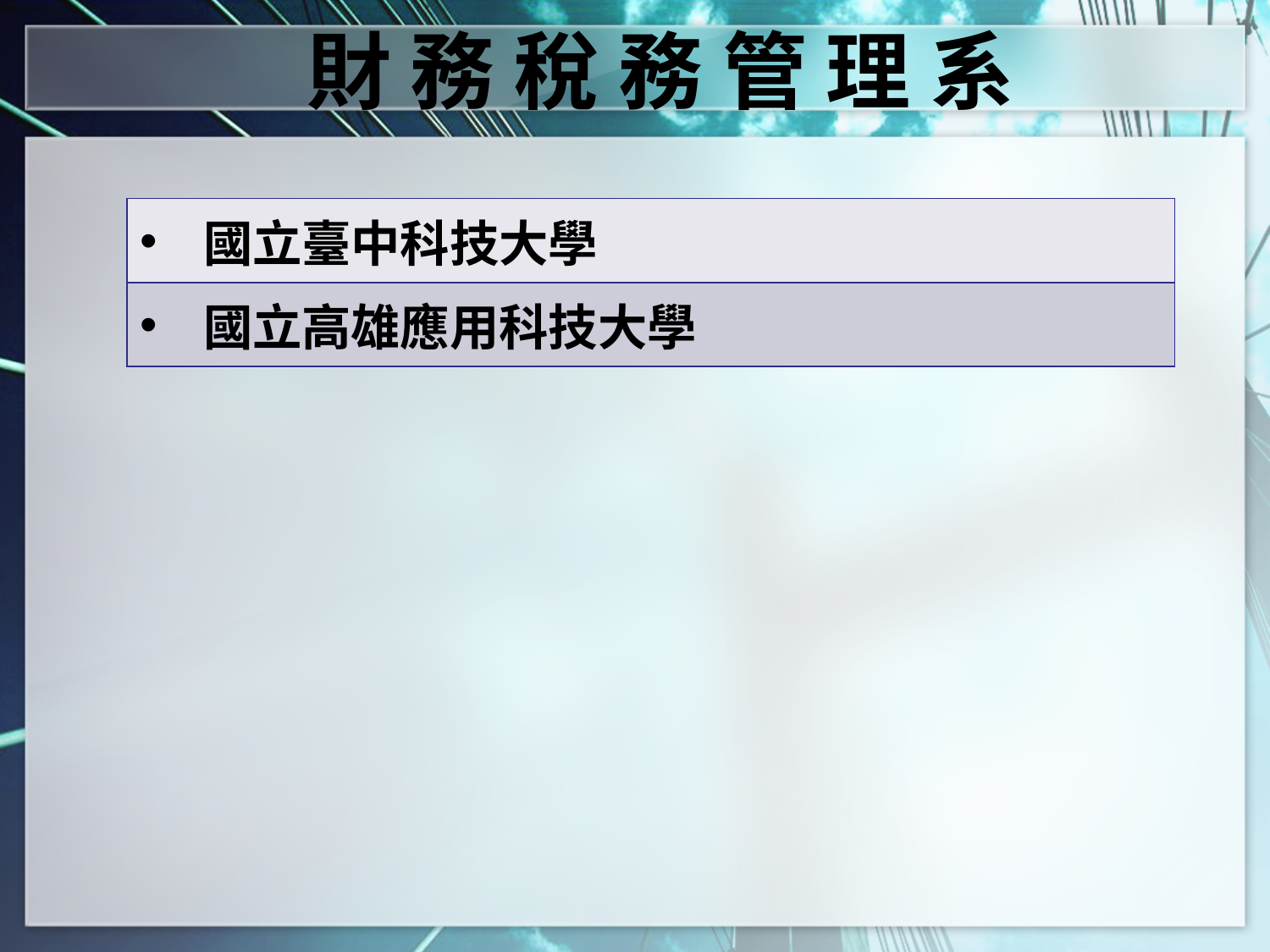

財 務 稅 務 管 理 系
| 國立臺中科技大學 |
| --- |
| 國立高雄應用科技大學 |